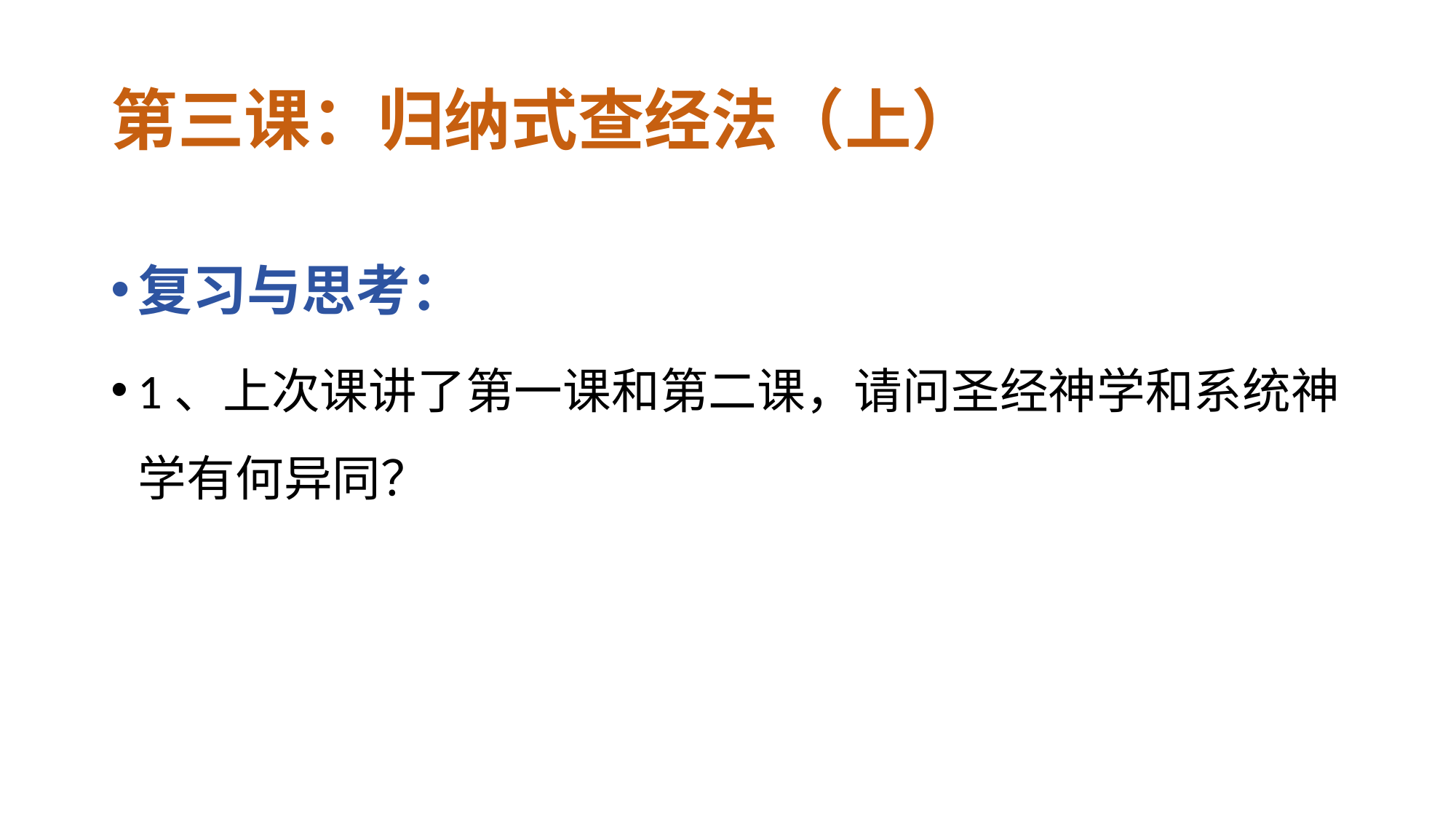

# 第三课：归纳式查经法（上）
复习与思考：
1、上次课讲了第一课和第二课，请问圣经神学和系统神学有何异同？